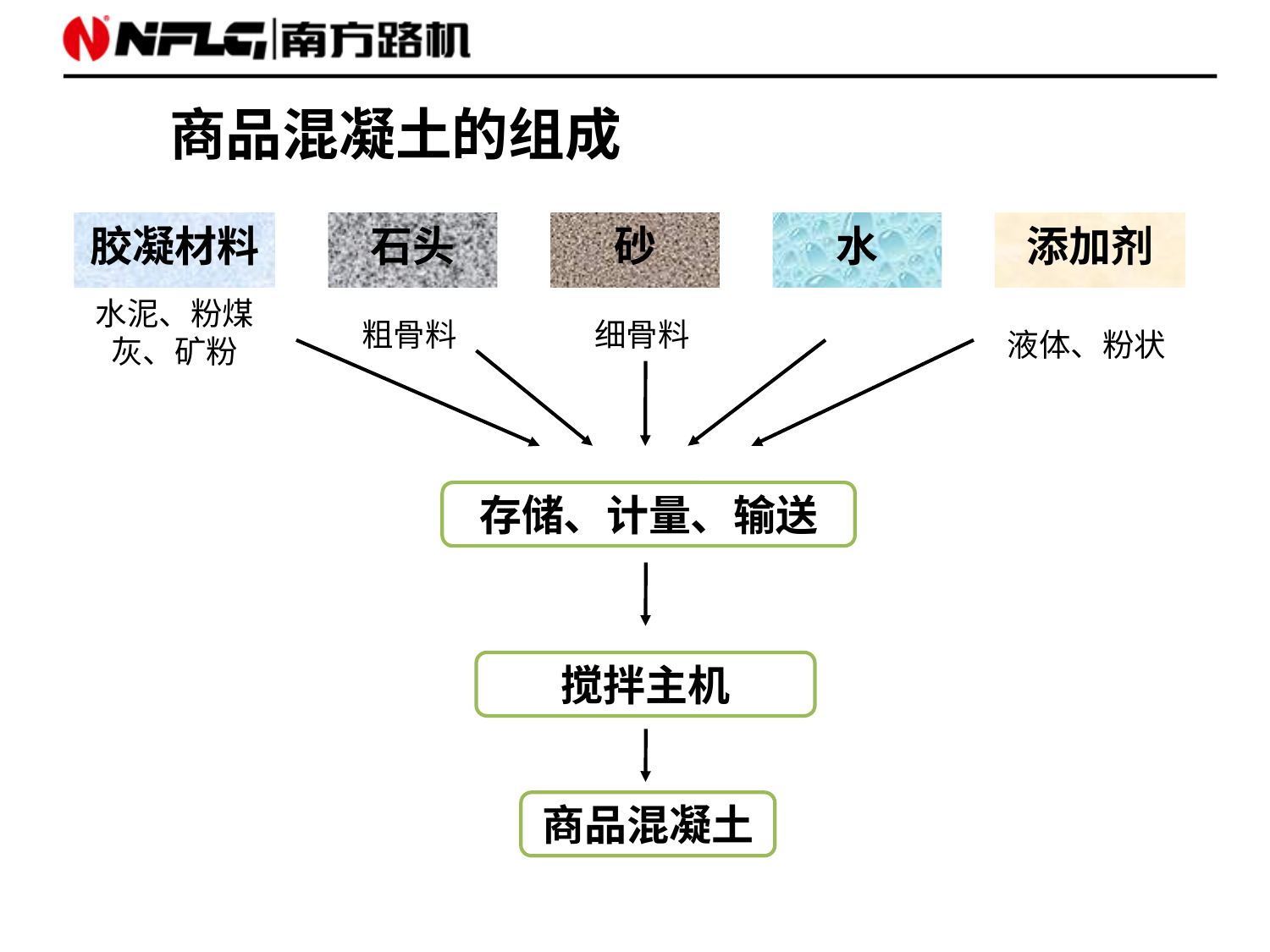

商品混凝土的组成
胶凝材料
石头
砂
水
添加剂
水泥、粉煤灰、矿粉
粗骨料
细骨料
液体、粉状
存储、计量、输送
搅拌主机
商品混凝土